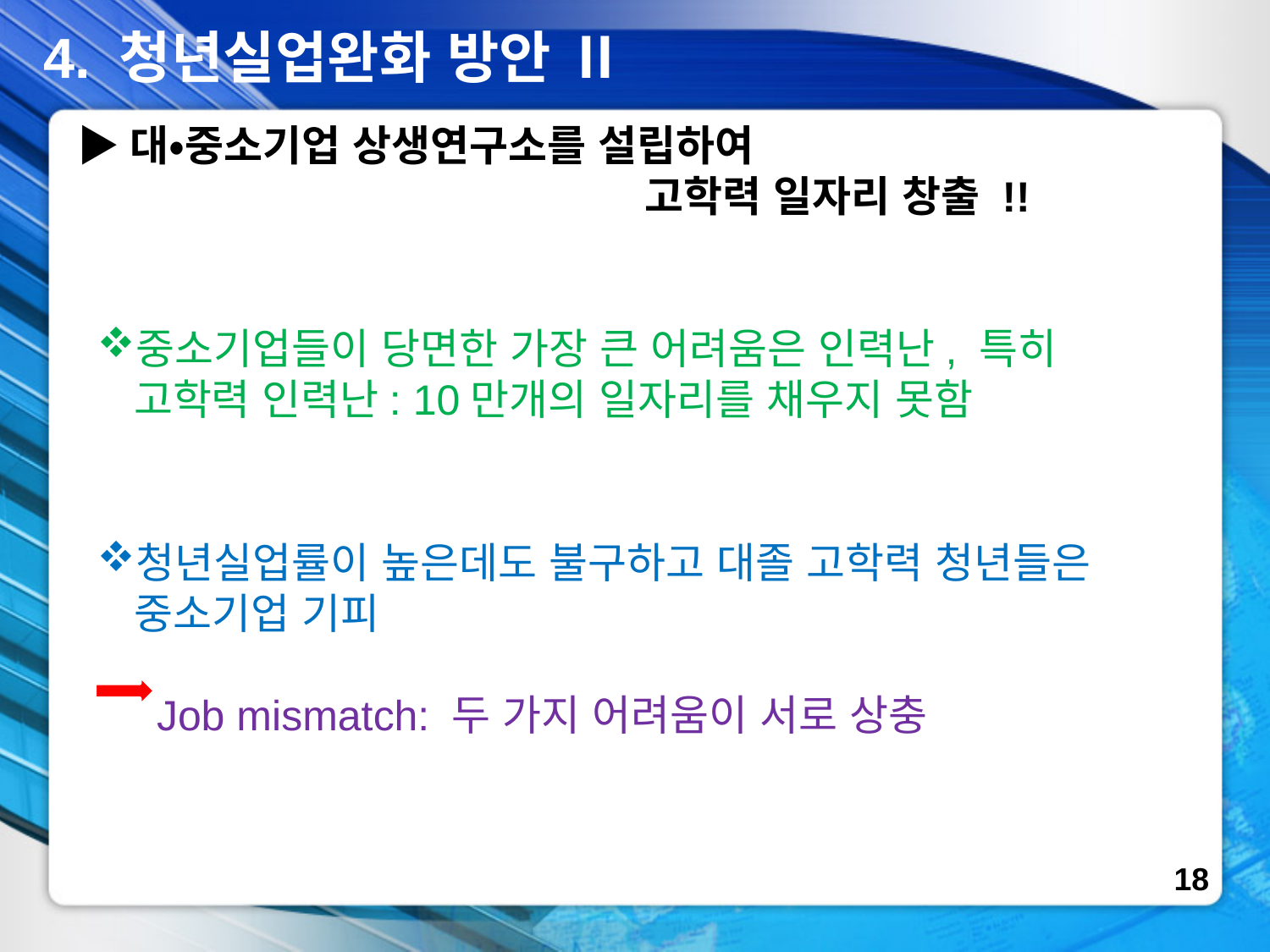

4. 청년실업완화 방안 Ⅱ
▶대•중소기업 상생연구소를 설립하여
                                               고학력 일자리 창출 !!
중소기업들이 당면한 가장 큰 어려움은 인력난, 특히 고학력 인력난: 10만개의 일자리를 채우지 못함

청년실업률이 높은데도 불구하고 대졸 고학력 청년들은 중소기업 기피

     Job mismatch: 두 가지 어려움이 서로 상충

18